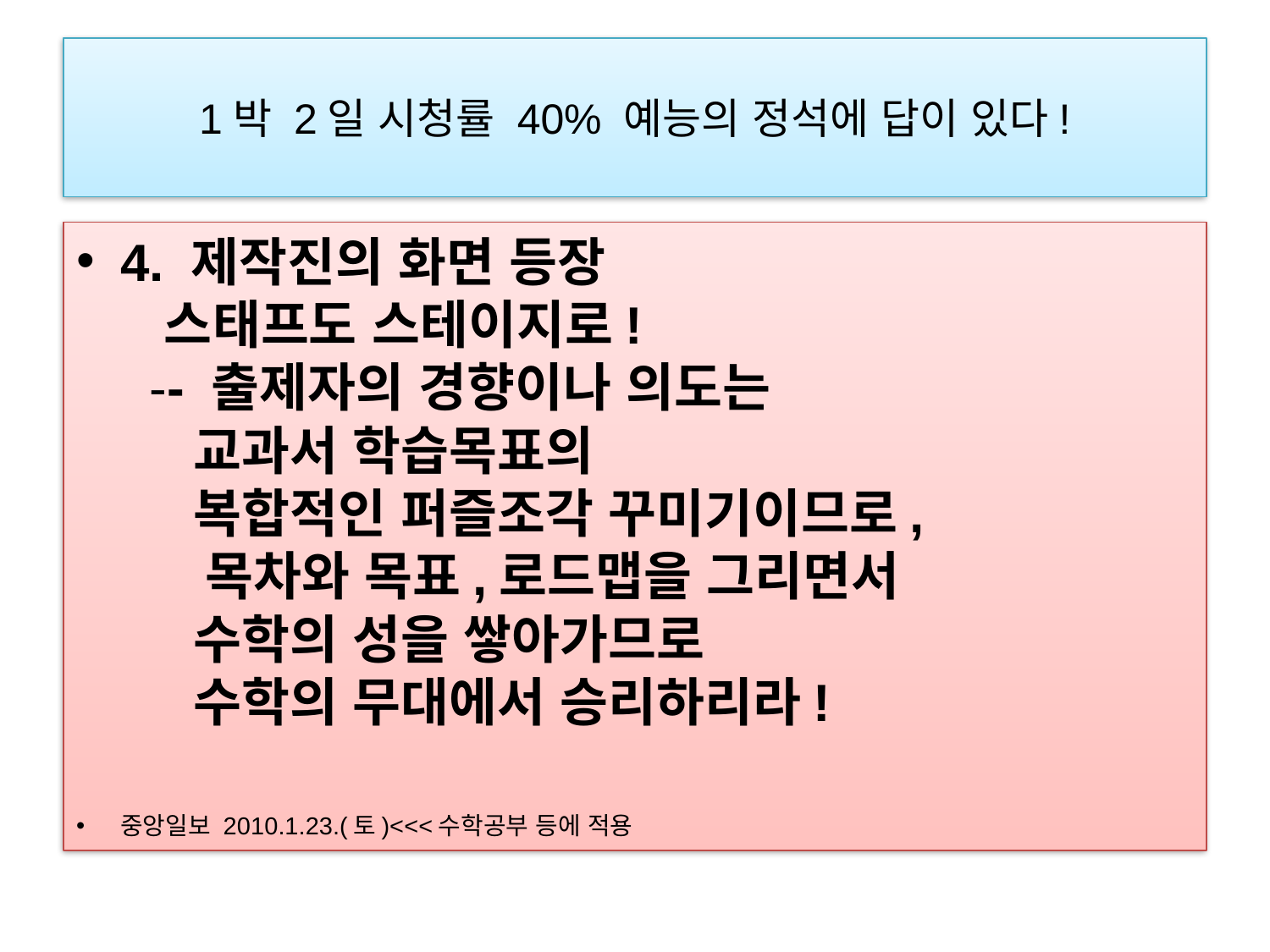

# 1박 2일 시청률 40% 예능의 정석에 답이 있다!
4. 제작진의 화면 등장
   스태프도 스테이지로!
  -- 출제자의 경향이나 의도는
     교과서 학습목표의
     복합적인 퍼즐조각 꾸미기이므로,
     목차와 목표,로드맵을 그리면서
     수학의 성을 쌓아가므로
     수학의 무대에서 승리하리라!

중앙일보 2010.1.23.(토)<<<수학공부 등에 적용